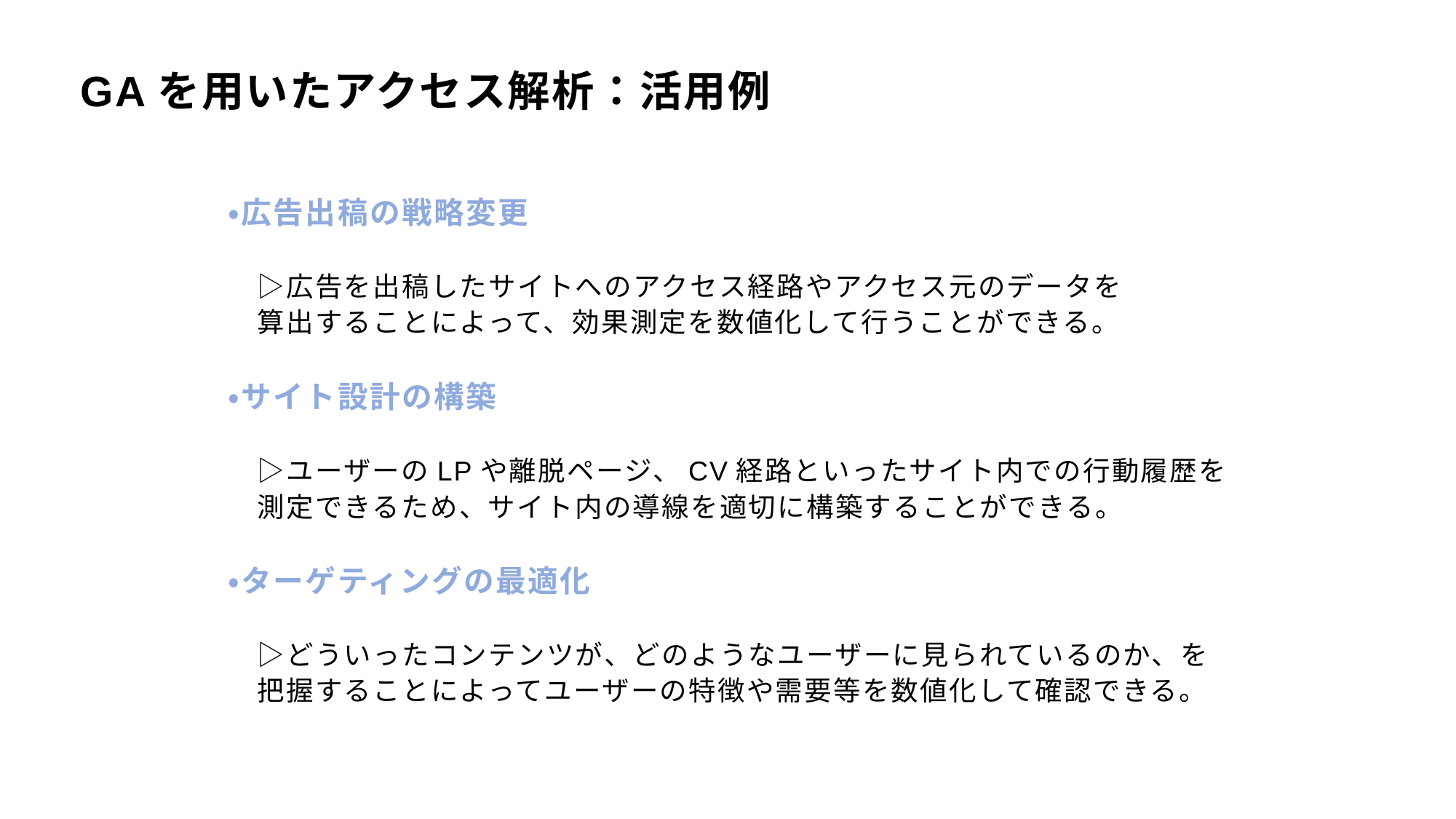

GAを用いたアクセス解析：活用例
・広告出稿の戦略変更

　▷広告を出稿したサイトへのアクセス経路やアクセス元のデータを
　算出することによって、効果測定を数値化して行うことができる。

・サイト設計の構築

　▷ユーザーのLPや離脱ページ、CV経路といったサイト内での行動履歴を
　測定できるため、サイト内の導線を適切に構築することができる。

・ターゲティングの最適化

　▷どういったコンテンツが、どのようなユーザーに見られているのか、を
　把握することによってユーザーの特徴や需要等を数値化して確認できる。